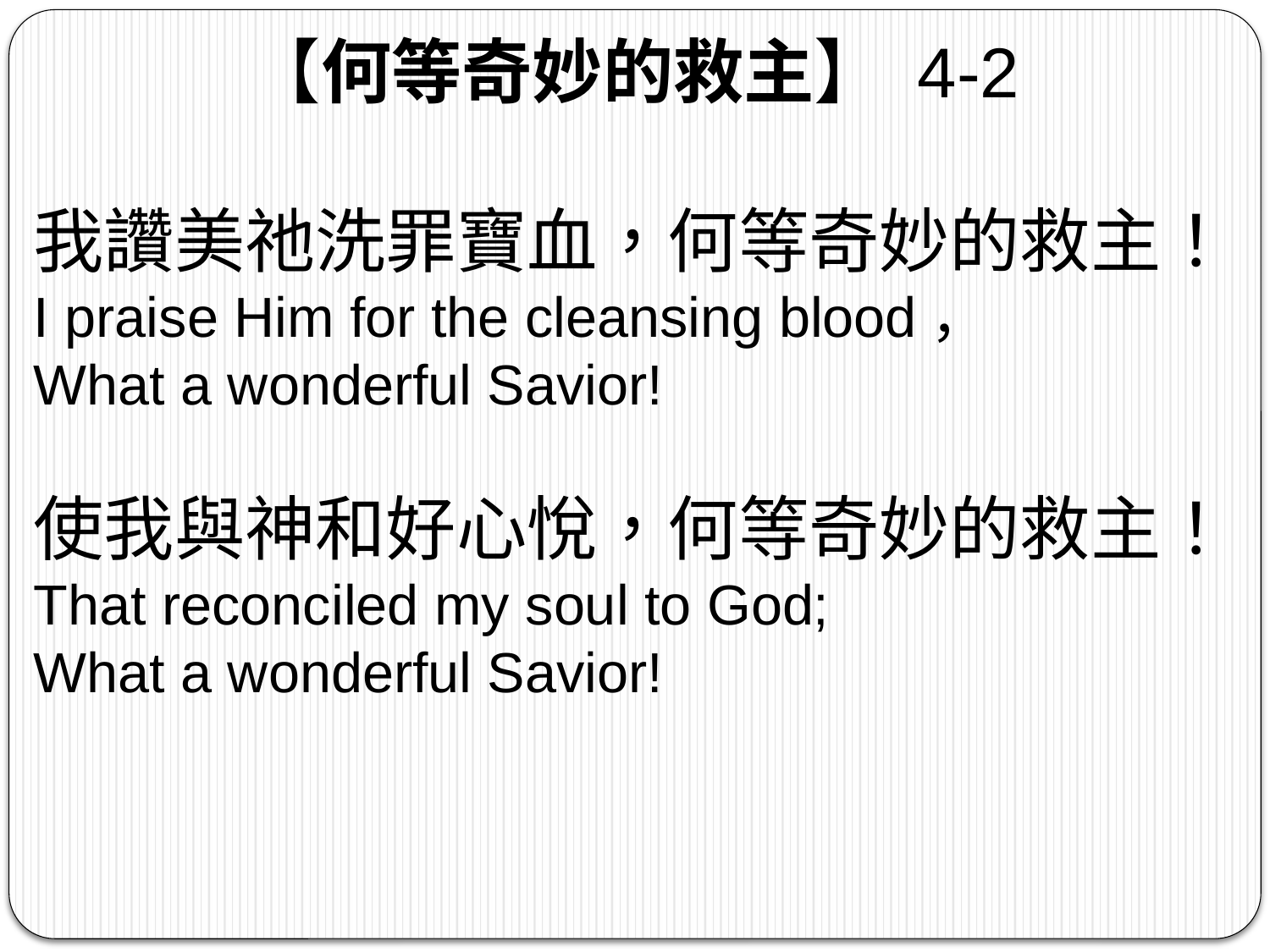

【何等奇妙的救主】 4-2

我讚美祂洗罪寶血，何等奇妙的救主！
I praise Him for the cleansing blood，
What a wonderful Savior!

使我與神和好心悅，何等奇妙的救主！
That reconciled my soul to God;
What a wonderful Savior!